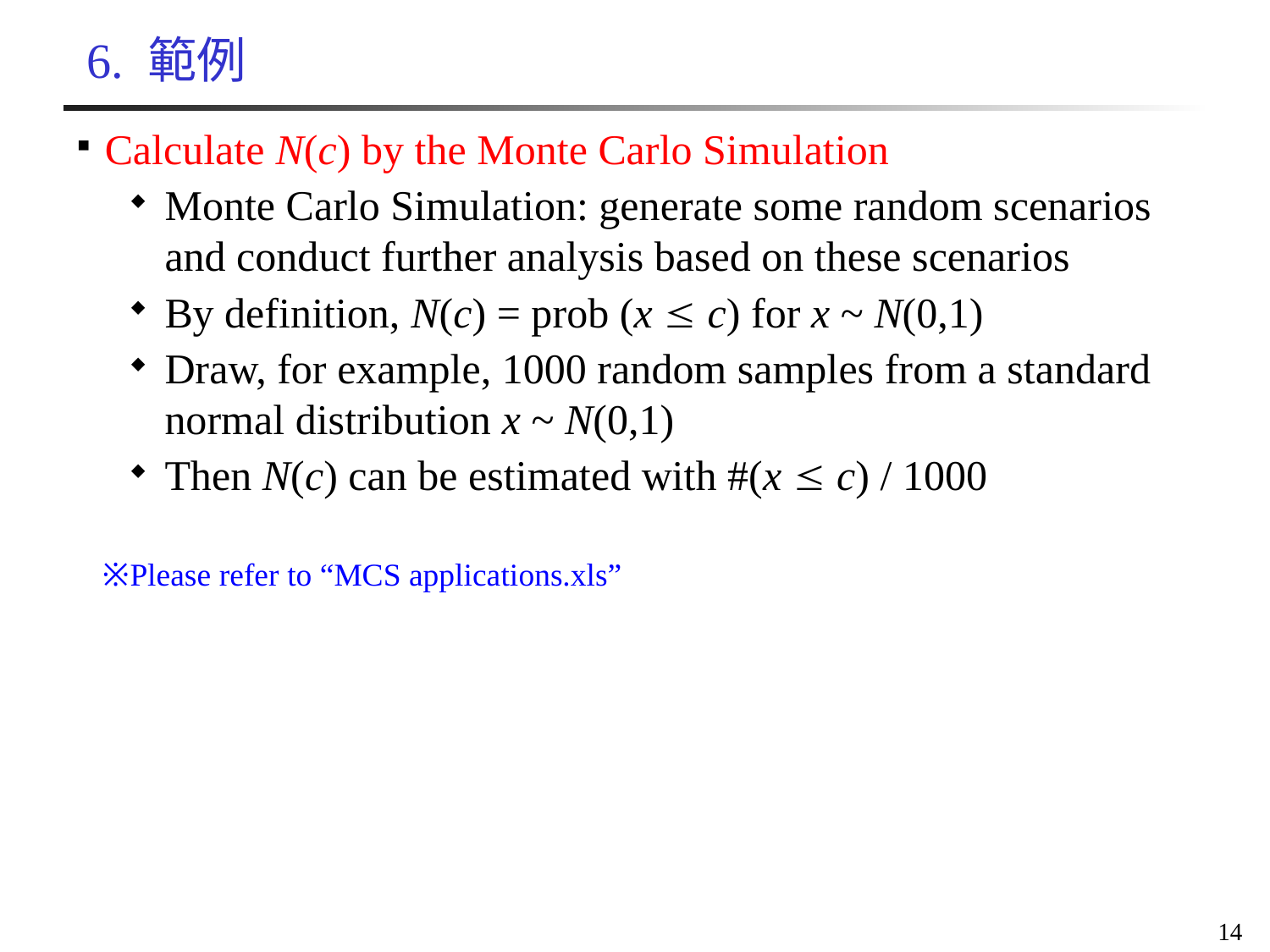

# 6. 範例
Calculate N(c) by the Monte Carlo Simulation
Monte Carlo Simulation: generate some random scenarios and conduct further analysis based on these scenarios
By definition, N(c) = prob (x ≤ c) for x ~ N(0,1)
Draw, for example, 1000 random samples from a standard normal distribution x ~ N(0,1)
Then N(c) can be estimated with #(x ≤ c) / 1000
※ Please refer to “MCS applications.xls”
14